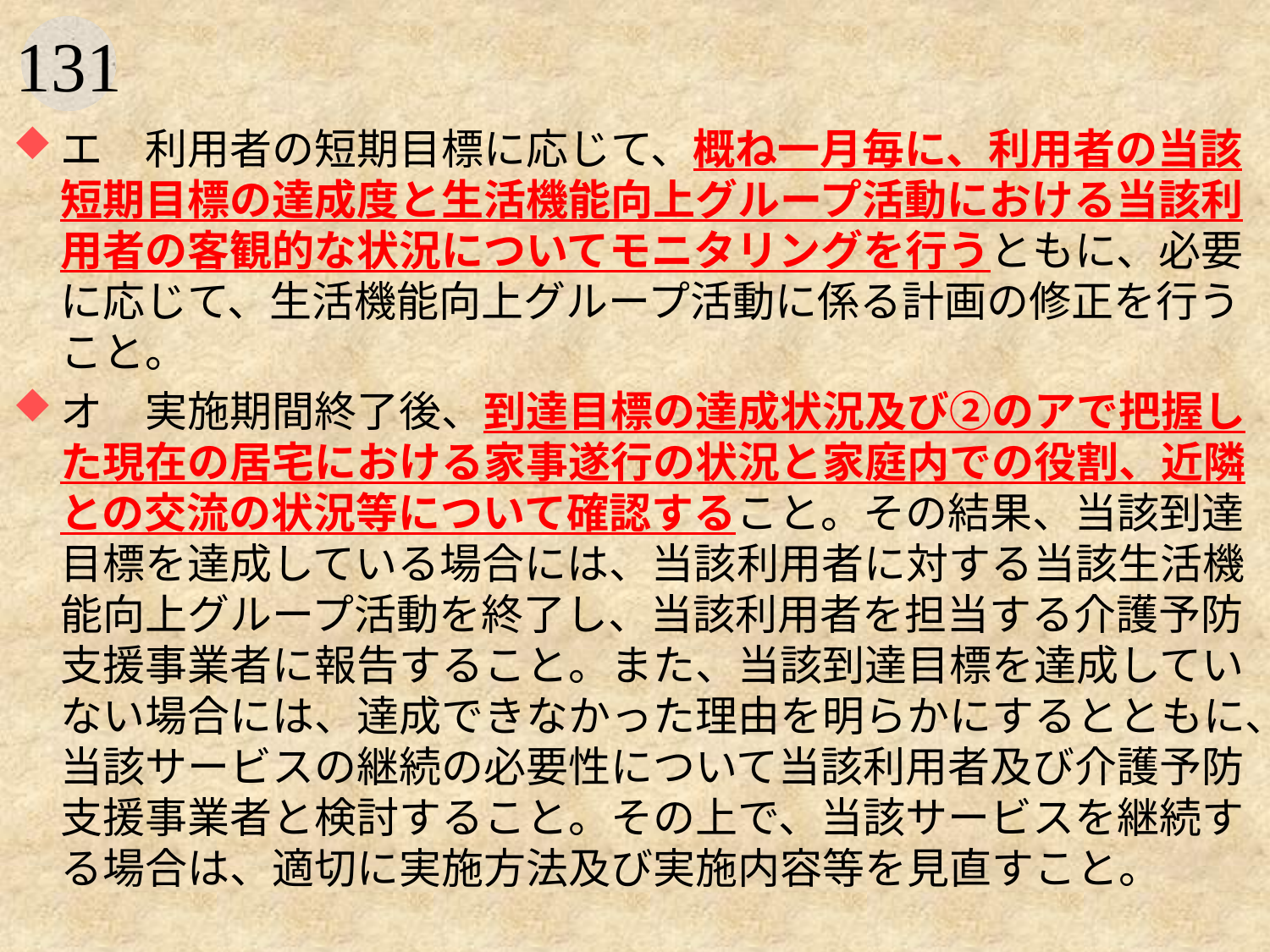

#
エ　利用者の短期目標に応じて、概ね一月毎に、利用者の当該短期目標の達成度と生活機能向上グループ活動における当該利用者の客観的な状況についてモニタリングを行うともに、必要に応じて、生活機能向上グループ活動に係る計画の修正を行うこと。
オ　実施期間終了後、到達目標の達成状況及び②のアで把握した現在の居宅における家事遂行の状況と家庭内での役割、近隣との交流の状況等について確認すること。その結果、当該到達目標を達成している場合には、当該利用者に対する当該生活機能向上グループ活動を終了し、当該利用者を担当する介護予防支援事業者に報告すること。また、当該到達目標を達成していない場合には、達成できなかった理由を明らかにするとともに、当該サービスの継続の必要性について当該利用者及び介護予防支援事業者と検討すること。その上で、当該サービスを継続する場合は、適切に実施方法及び実施内容等を見直すこと。